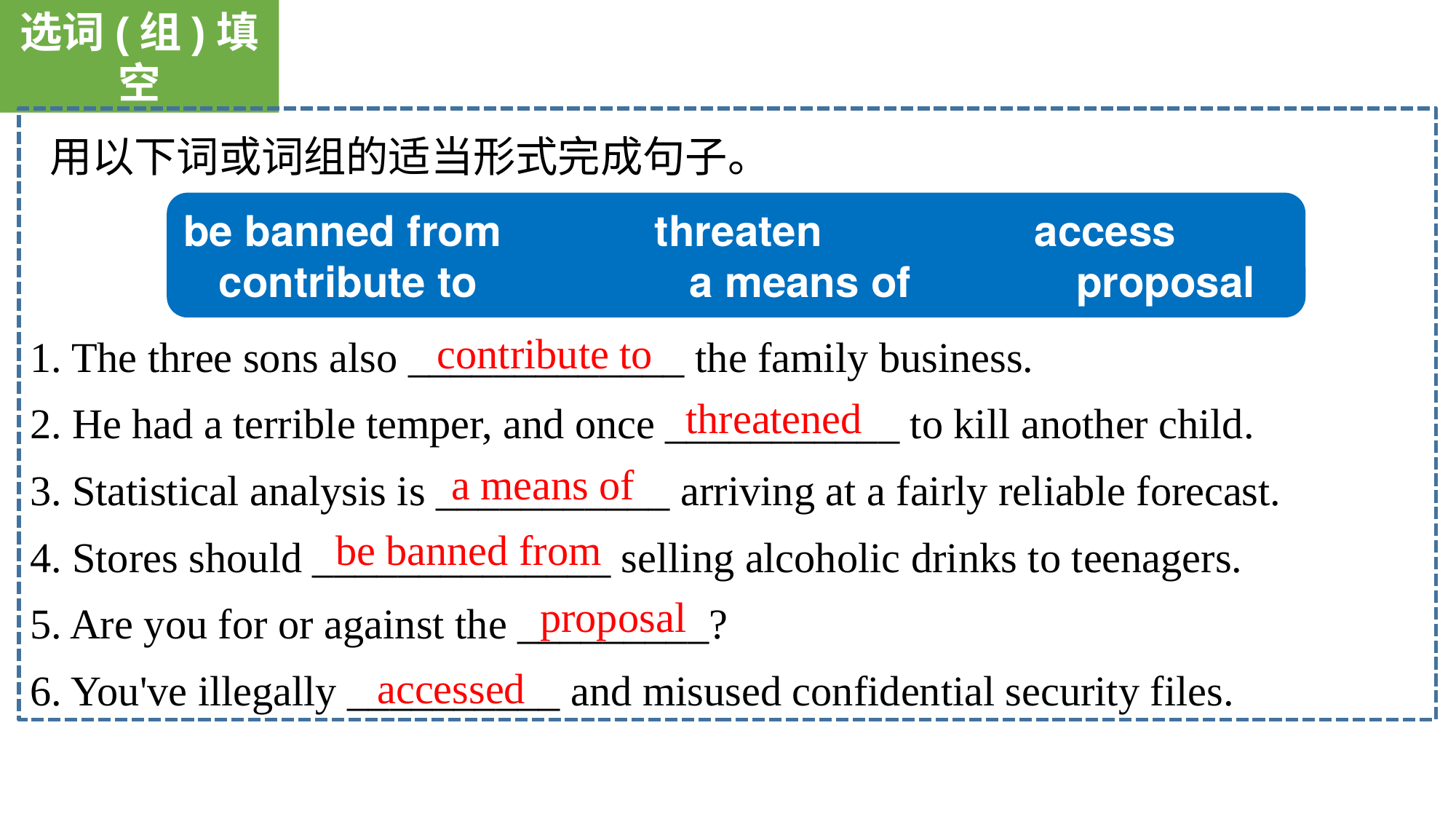

选词(组)填空
 用以下词或词组的适当形式完成句子。

1. The three sons also _____________ the family business.
2. He had a terrible temper, and once ___________ to kill another child.
3. Statistical analysis is ___________ arriving at a fairly reliable forecast.
4. Stores should ______________ selling alcoholic drinks to teenagers.
5. Are you for or against the _________?
6. You've illegally __________ and misused confidential security files.
be banned from             threaten                  access             contribute to                  a means of              proposal
contribute to
threatened
a means of
be banned from
proposal
 accessed